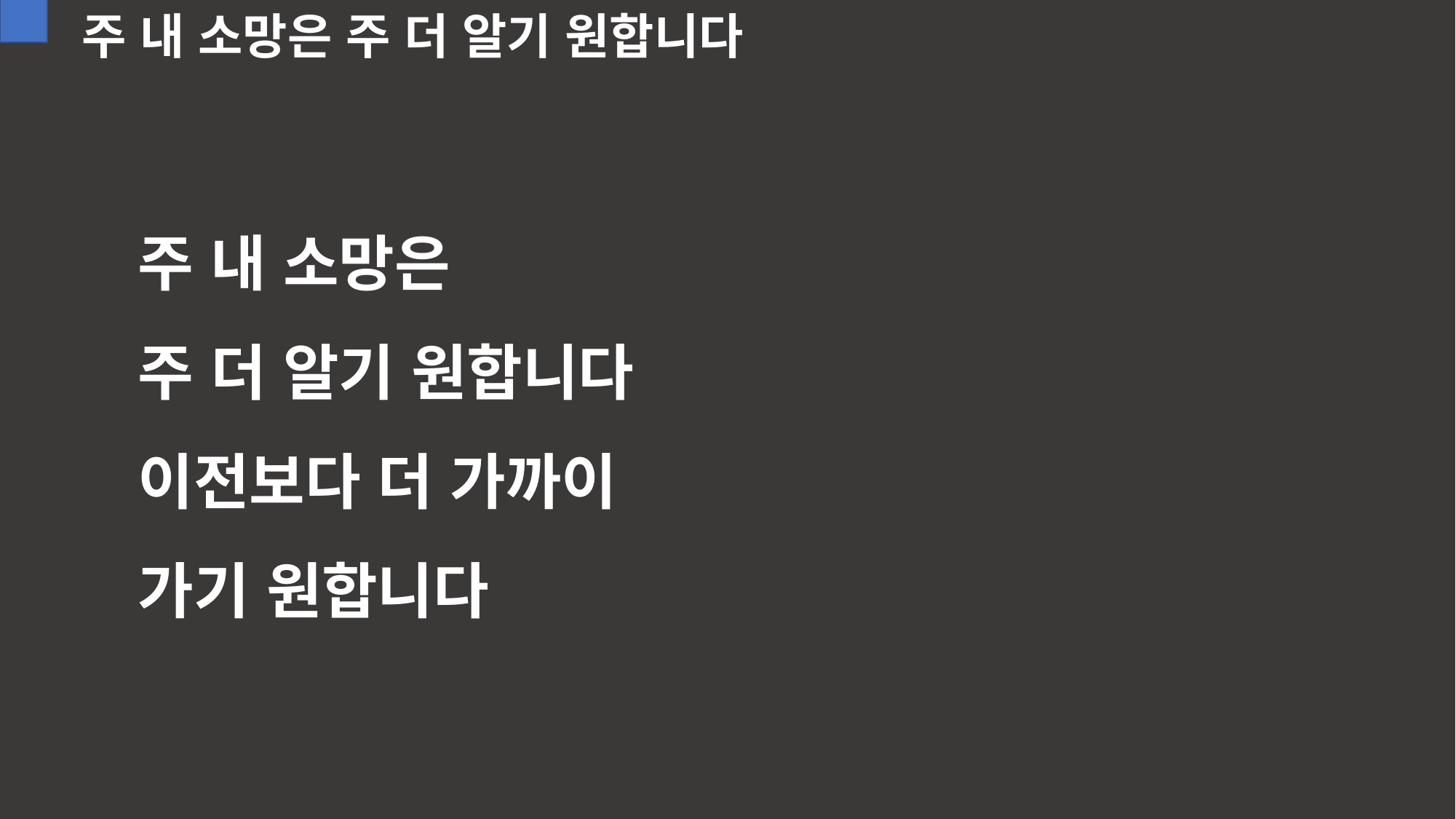

주 내 소망은 주 더 알기 원합니다

주 내 소망은
주 더 알기 원합니다
이전보다 더 가까이
가기 원합니다